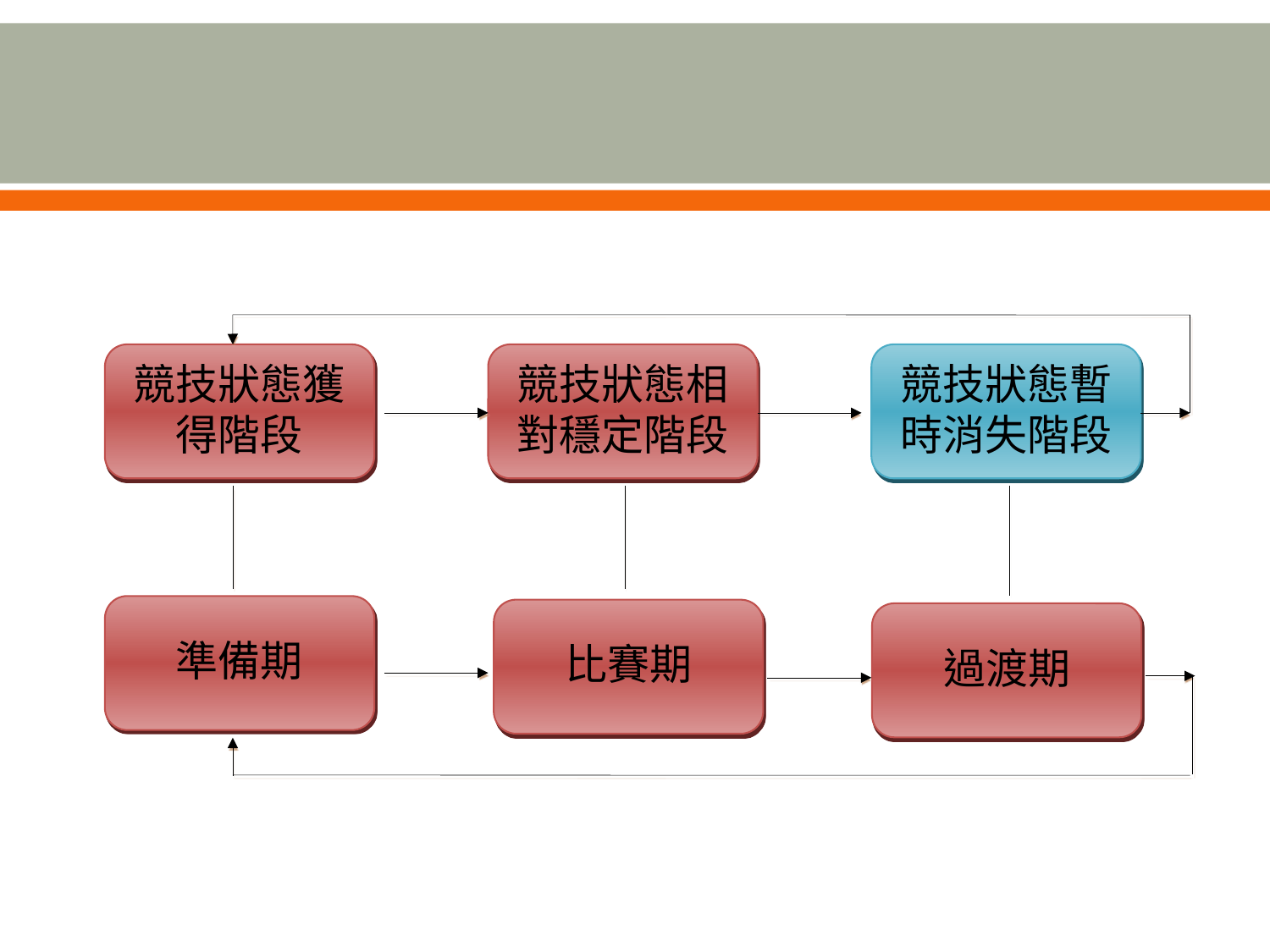

#

競技狀態獲得階段

競技狀態相對穩定階段
競技狀態暫時消失階段

準備期

比賽期

過渡期